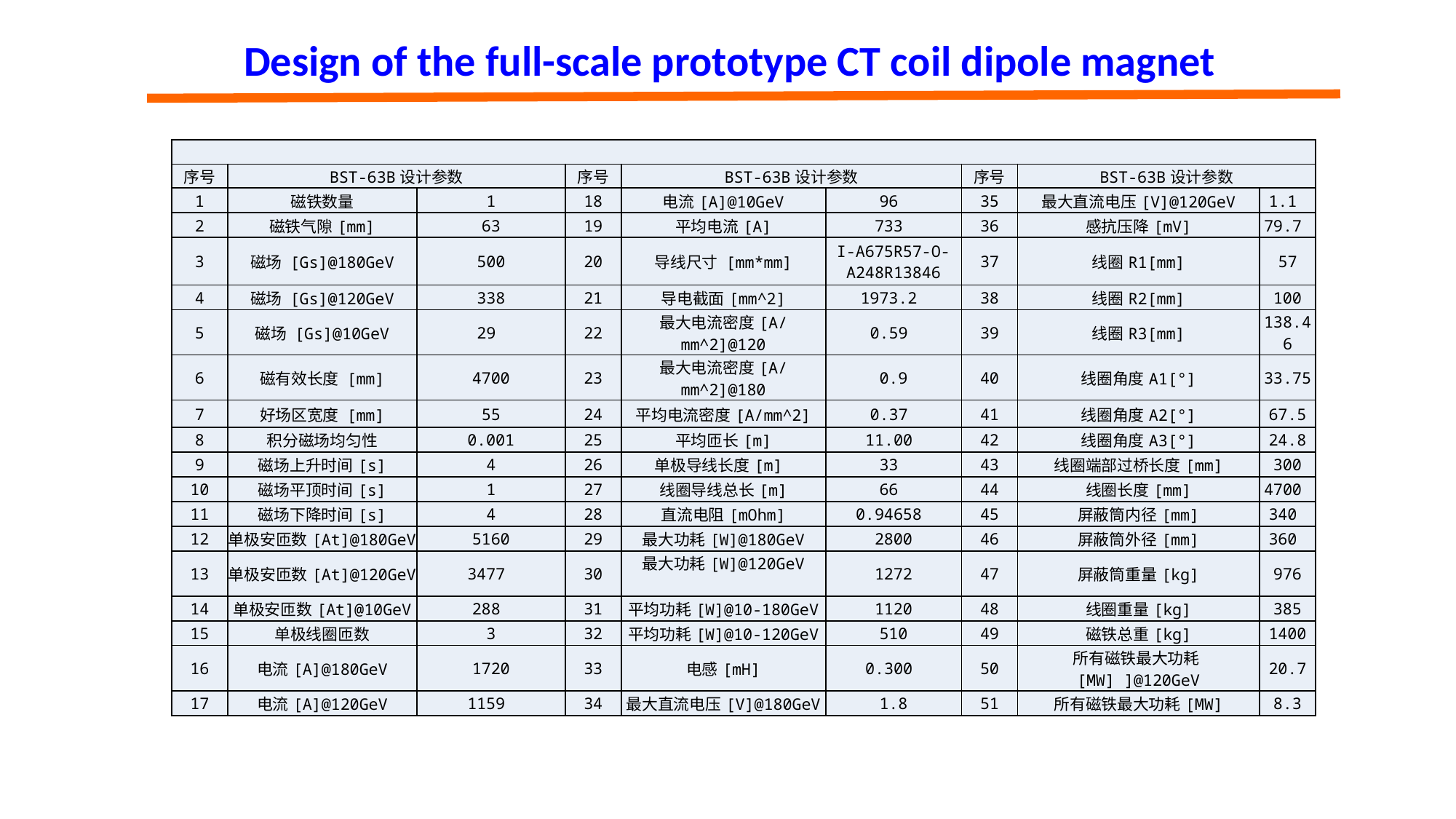

Design of the full-scale prototype CT coil dipole magnet

|  |  |  |  |  |  |  |  |  |
| --- | --- | --- | --- | --- | --- | --- | --- | --- |
| 序号 | BST-63B设计参数 |  | 序号 | BST-63B设计参数 |  | 序号 | BST-63B设计参数 |  |
| 1 | 磁铁数量 | 1 | 18 | 电流[A]@10GeV | 96 | 35 | 最大直流电压[V]@120GeV | 1.1 |
| 2 | 磁铁气隙[mm] | 63 | 19 | 平均电流[A] | 733 | 36 | 感抗压降[mV] | 79.7 |
| 3 | 磁场 [Gs]@180GeV | 500 | 20 | 导线尺寸 [mm\*mm] | I-A675R57-O-A248R13846 | 37 | 线圈R1[mm] | 57 |
| 4 | 磁场 [Gs]@120GeV | 338 | 21 | 导电截面[mm^2] | 1973.2 | 38 | 线圈R2[mm] | 100 |
| 5 | 磁场 [Gs]@10GeV | 29 | 22 | 最大电流密度[A/mm^2]@120 | 0.59 | 39 | 线圈R3[mm] | 138.46 |
| 6 | 磁有效长度 [mm] | 4700 | 23 | 最大电流密度[A/mm^2]@180 | 0.9 | 40 | 线圈角度A1[°] | 33.75 |
| 7 | 好场区宽度 [mm] | 55 | 24 | 平均电流密度[A/mm^2] | 0.37 | 41 | 线圈角度A2[°] | 67.5 |
| 8 | 积分磁场均匀性 | 0.001 | 25 | 平均匝长[m] | 11.00 | 42 | 线圈角度A3[°] | 24.8 |
| 9 | 磁场上升时间[s] | 4 | 26 | 单极导线长度[m] | 33 | 43 | 线圈端部过桥长度[mm] | 300 |
| 10 | 磁场平顶时间[s] | 1 | 27 | 线圈导线总长[m] | 66 | 44 | 线圈长度[mm] | 4700 |
| 11 | 磁场下降时间[s] | 4 | 28 | 直流电阻[mOhm] | 0.94658 | 45 | 屏蔽筒内径[mm] | 340 |
| 12 | 单极安匝数[At]@180GeV | 5160 | 29 | 最大功耗[W]@180GeV | 2800 | 46 | 屏蔽筒外径[mm] | 360 |
| 13 | 单极安匝数[At]@120GeV | 3477 | 30 | 最大功耗[W]@120GeV | 1272 | 47 | 屏蔽筒重量[kg] | 976 |
| 14 | 单极安匝数[At]@10GeV | 288 | 31 | 平均功耗[W]@10-180GeV | 1120 | 48 | 线圈重量[kg] | 385 |
| 15 | 单极线圈匝数 | 3 | 32 | 平均功耗[W]@10-120GeV | 510 | 49 | 磁铁总重[kg] | 1400 |
| 16 | 电流[A]@180GeV | 1720 | 33 | 电感[mH] | 0.300 | 50 | 所有磁铁最大功耗[MW] ]@120GeV | 20.7 |
| 17 | 电流[A]@120GeV | 1159 | 34 | 最大直流电压[V]@180GeV | 1.8 | 51 | 所有磁铁最大功耗[MW] | 8.3 |